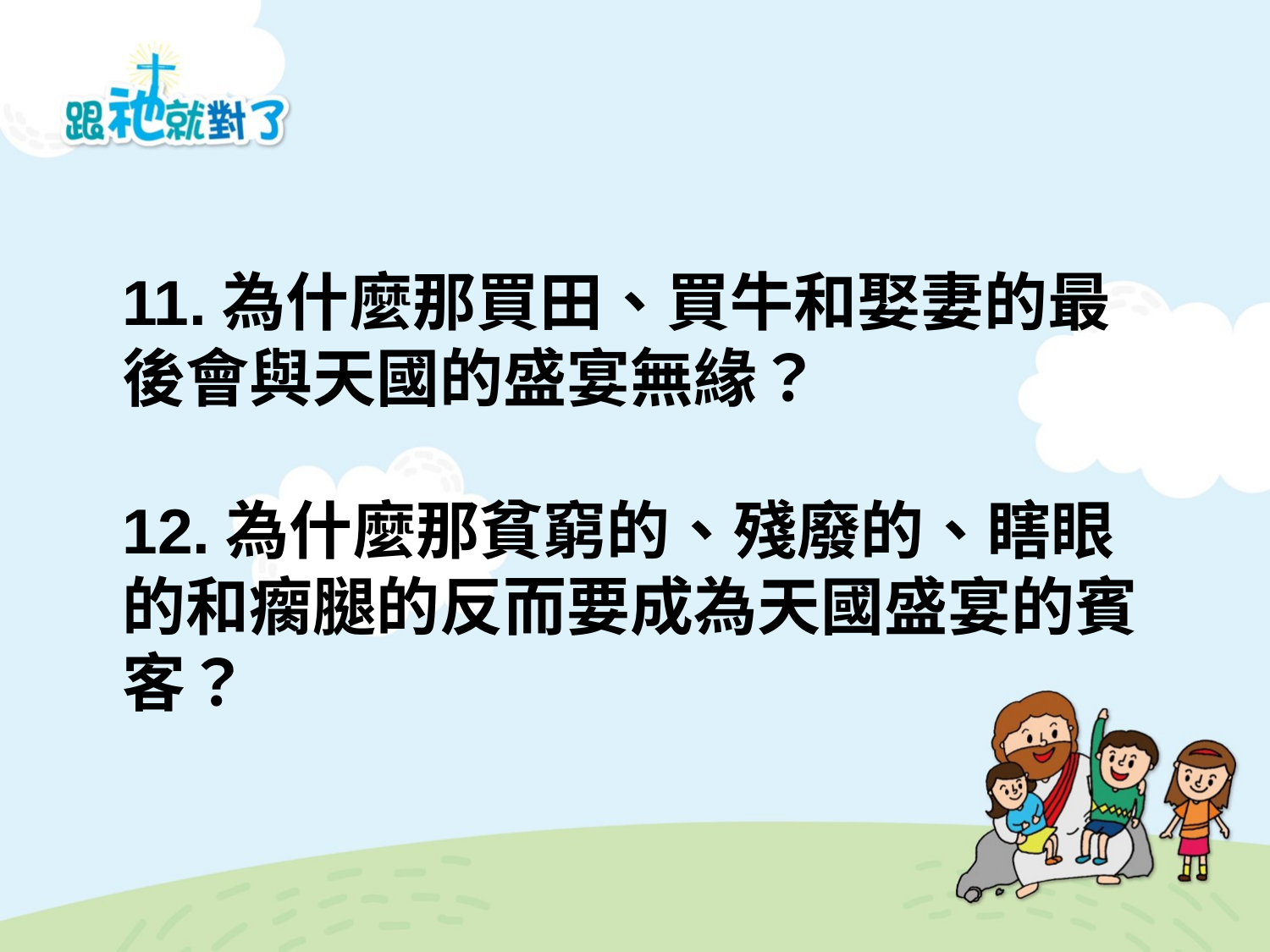

11.為什麼那買田、買牛和娶妻的最後會與天國的盛宴無緣？

12.為什麼那貧窮的、殘廢的、瞎眼的和瘸腿的反而要成為天國盛宴的賓客？